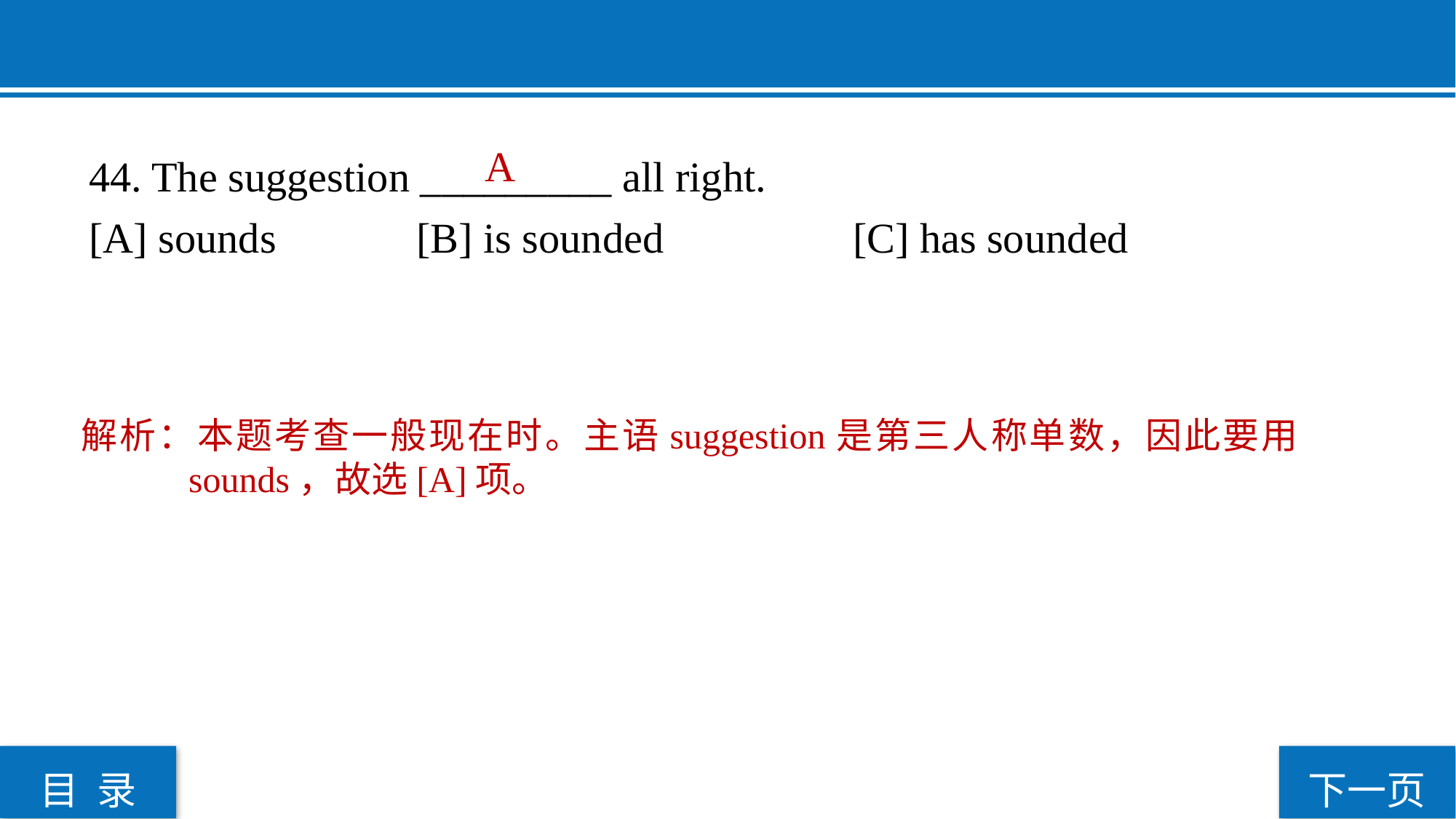

A
44. The suggestion _________ all right.
[A] sounds 		[B] is sounded 		[C] has sounded
解析：本题考查一般现在时。主语suggestion是第三人称单数，因此要用sounds，故选[A]项。